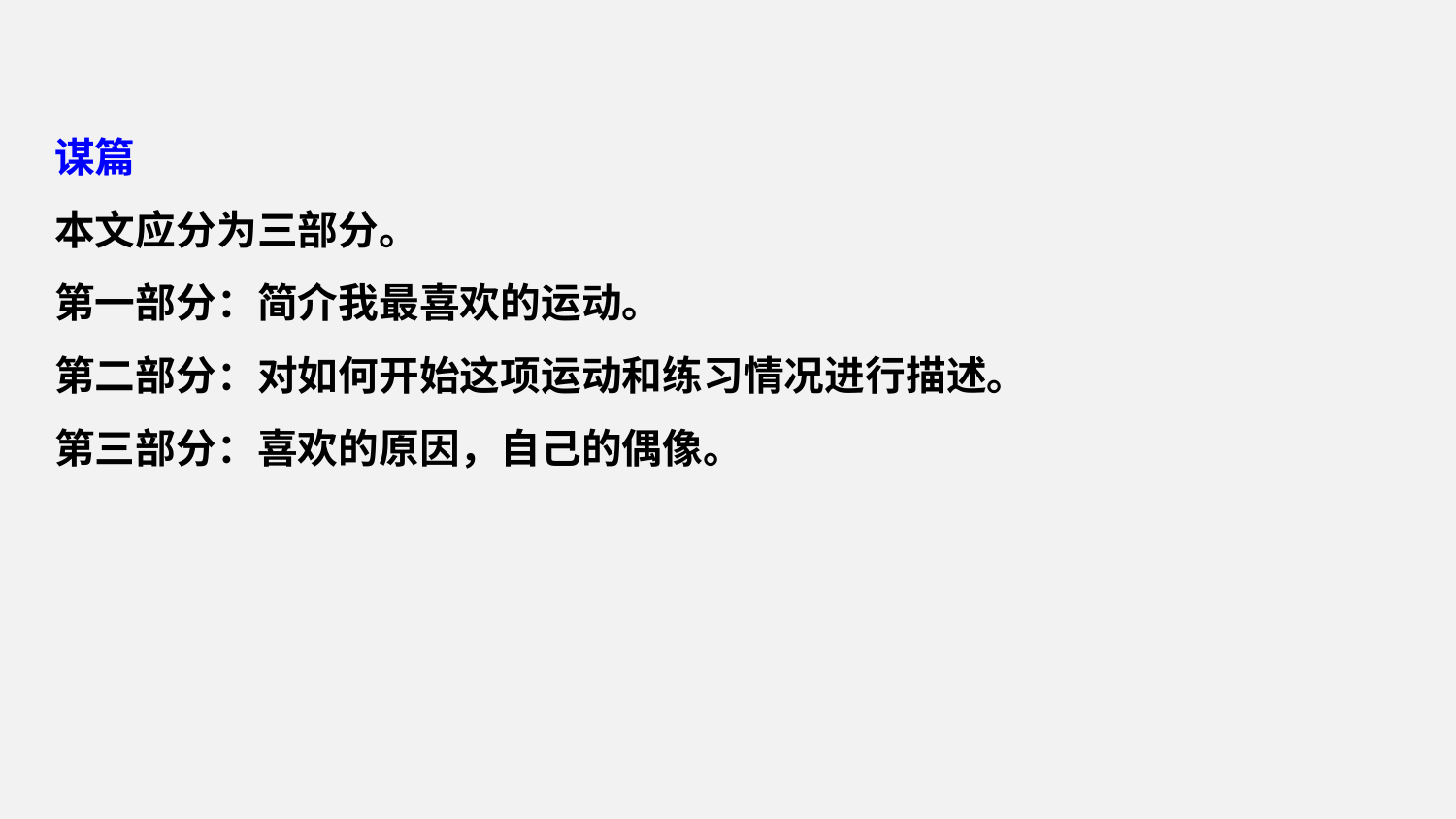

谋篇
本文应分为三部分。
第一部分：简介我最喜欢的运动。
第二部分：对如何开始这项运动和练习情况进行描述。
第三部分：喜欢的原因，自己的偶像。